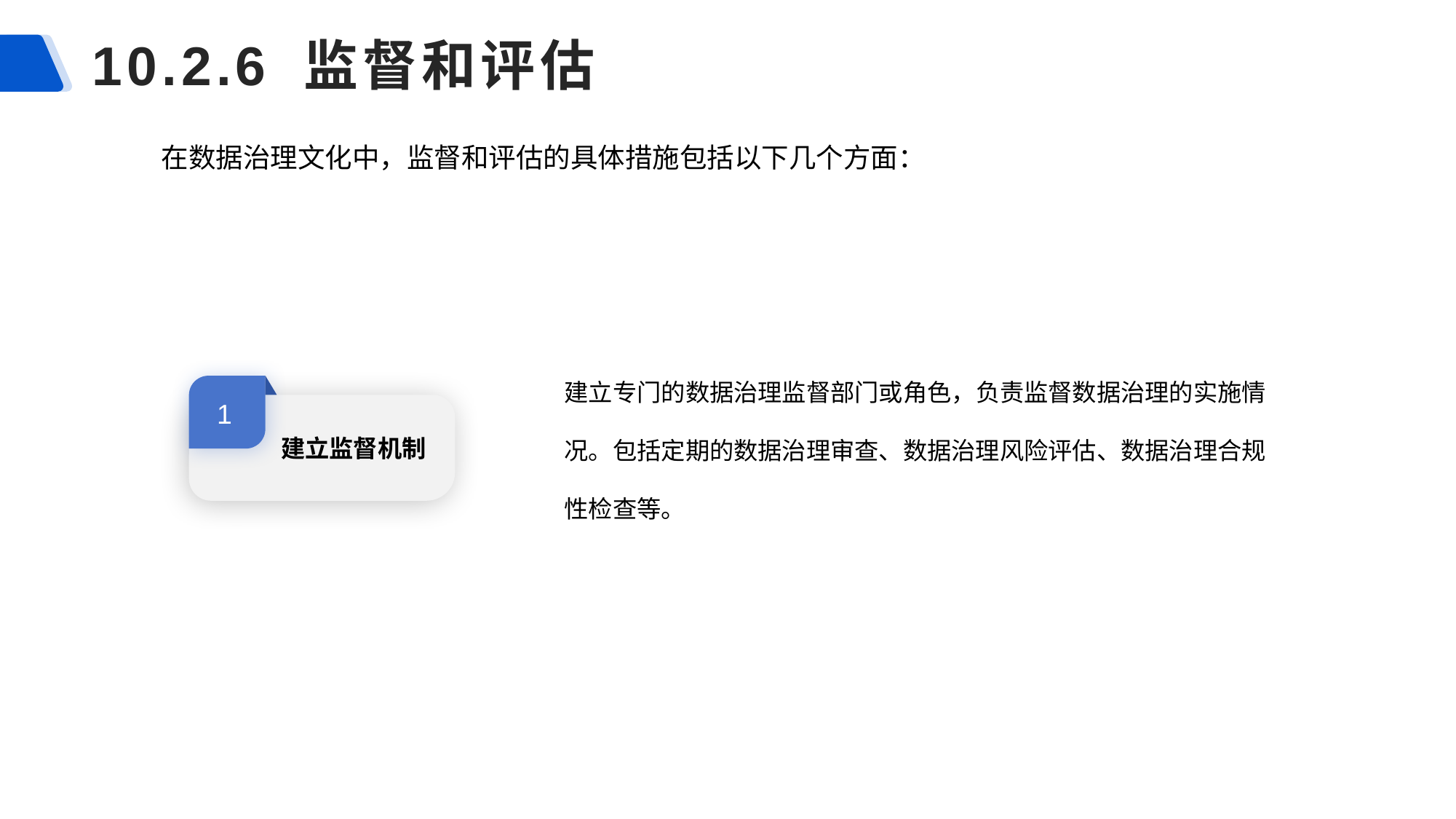

# 10.2.6 监督和评估
在数据治理文化中，监督和评估的具体措施包括以下几个方面：
建立专门的数据治理监督部门或角色，负责监督数据治理的实施情况。包括定期的数据治理审查、数据治理风险评估、数据治理合规性检查等。

1

建立监督机制